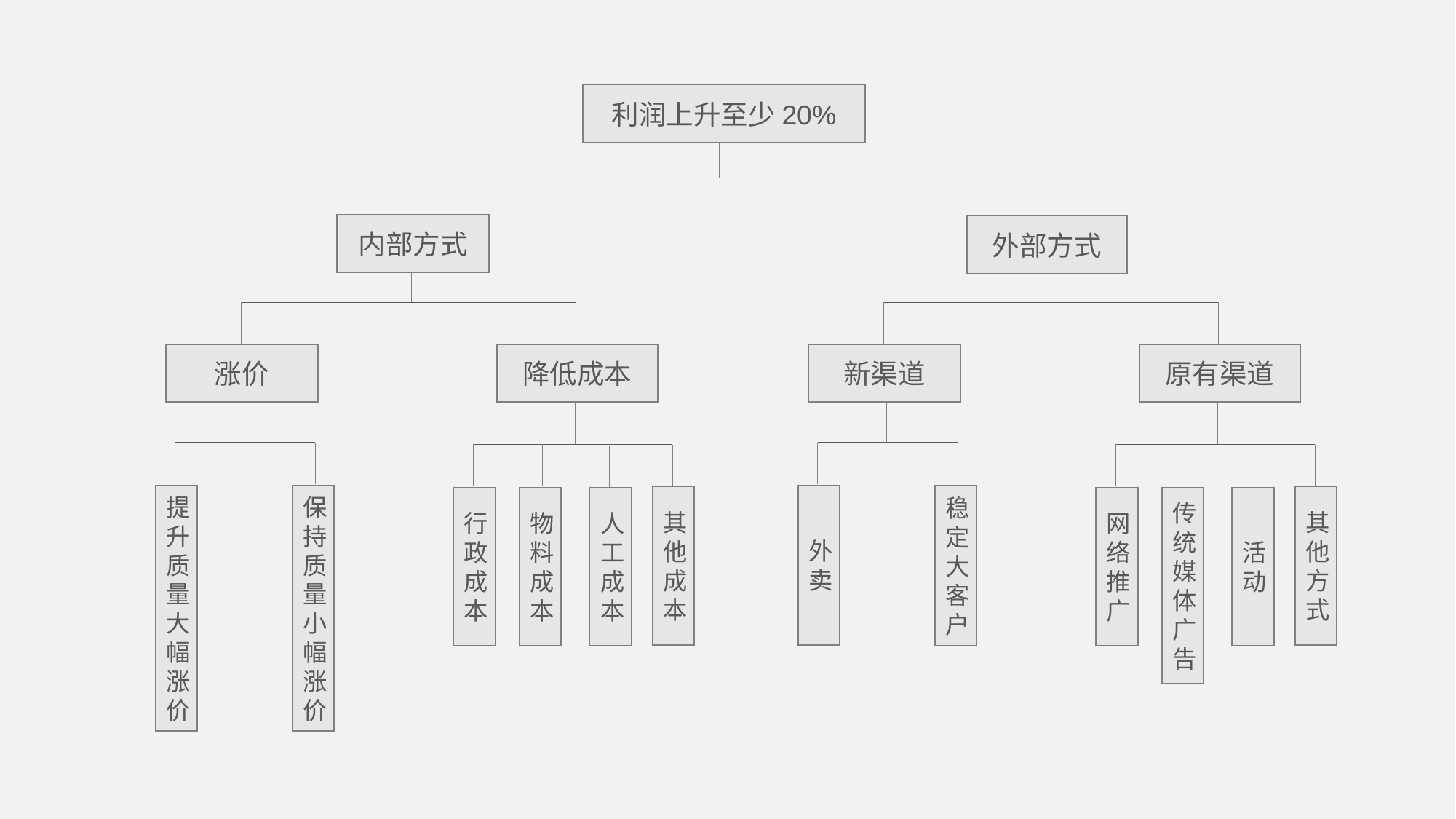

利润上升至少20%
内部方式
外部方式
降低成本
原有渠道
涨价
新渠道
保持质量小幅涨价
稳定大客户
提升质量大幅涨价
外卖
其他成本
其他方式
人工成本
活动
物料成本
传统媒体广告
行政成本
网络推广